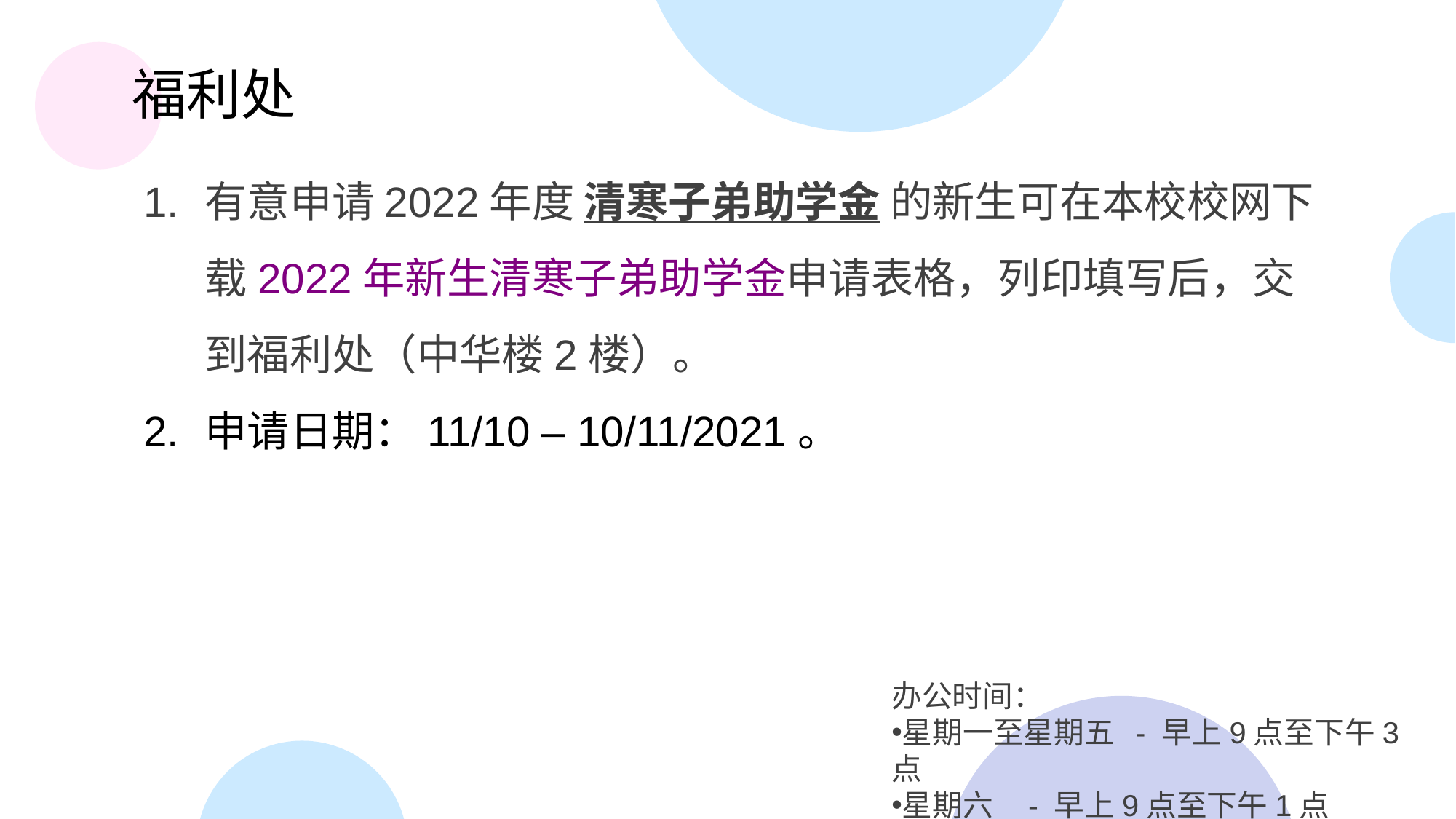

福利处
有意申请2022年度 清寒子弟助学金 的新生可在本校校网下载2022年新生清寒子弟助学金申请表格，列印填写后，交到福利处（中华楼2楼）。
申请日期：11/10 – 10/11/2021。

办公时间：
星期一至星期五  - 早上9点至下午3点
星期六 	   - 早上9点至下午1点